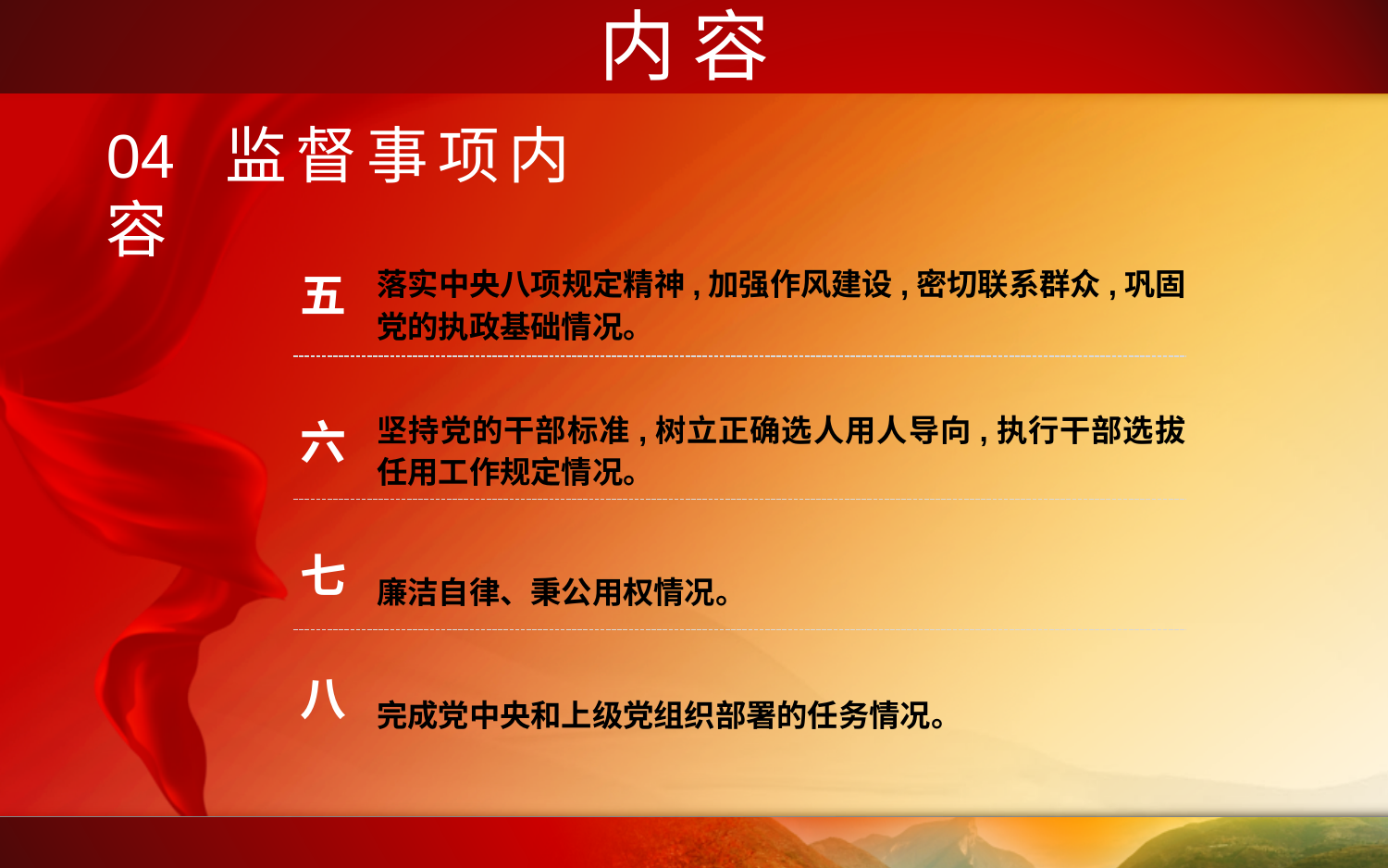

内 容
04 监督事项内容
五
落实中央八项规定精神,加强作风建设,密切联系群众,巩固党的执政基础情况。
六
坚持党的干部标准,树立正确选人用人导向,执行干部选拔任用工作规定情况。
七
廉洁自律、秉公用权情况。
八
完成党中央和上级党组织部署的任务情况。